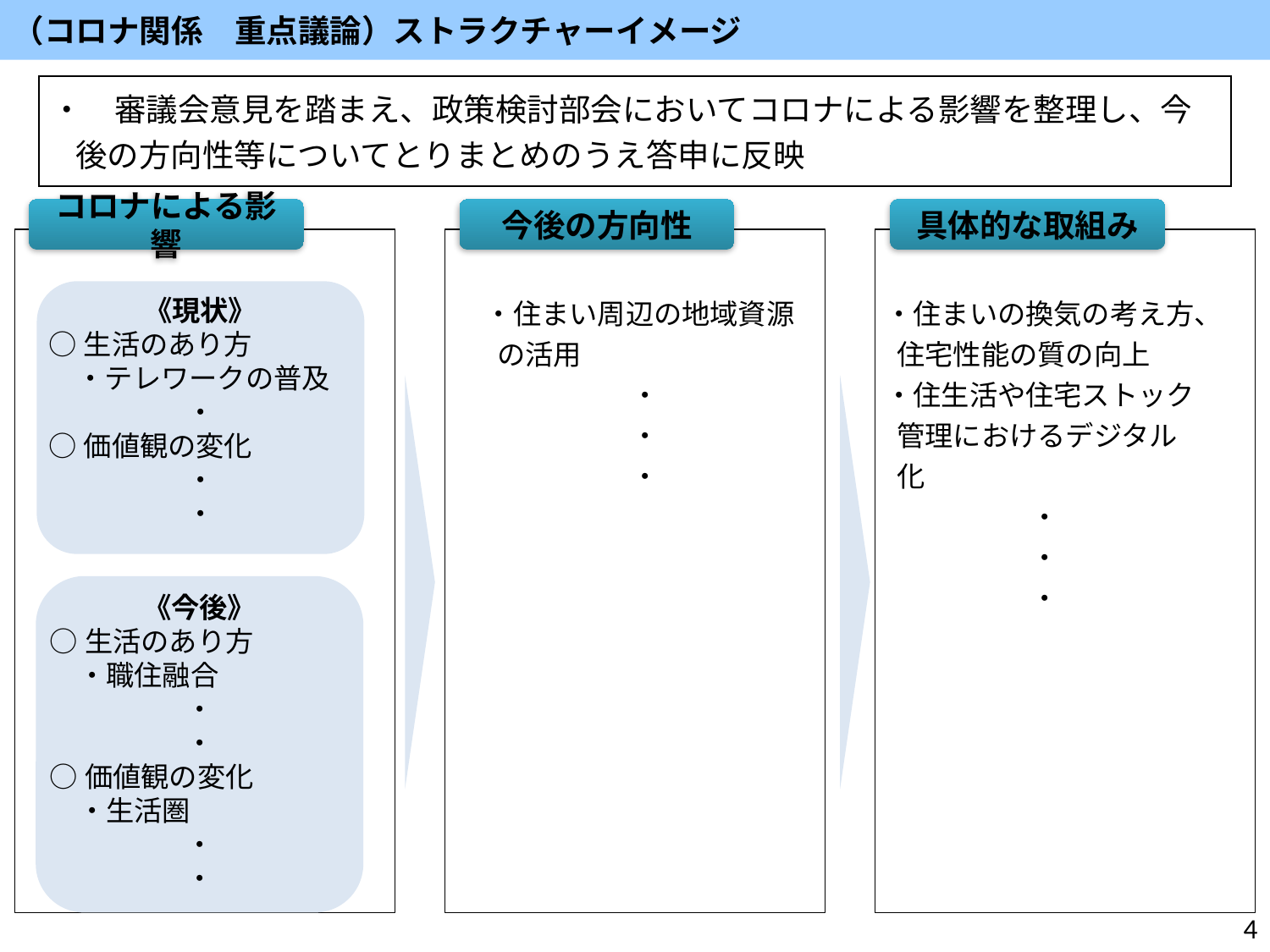

（コロナ関係　重点議論）ストラクチャーイメージ
・　審議会意見を踏まえ、政策検討部会においてコロナによる影響を整理し、今後の方向性等についてとりまとめのうえ答申に反映
コロナによる影響
今後の方向性
具体的な取組み

《現状》
○生活のあり方
　・テレワークの普及
・
○価値観の変化
・
・
・住まいの換気の考え方、住宅性能の質の向上
・住生活や住宅ストック管理におけるデジタル化
・
・
・

・住まい周辺の地域資源の活用
・
・
・

《今後》
○生活のあり方
　・職住融合
・
・
○価値観の変化
　・生活圏
・
・
4